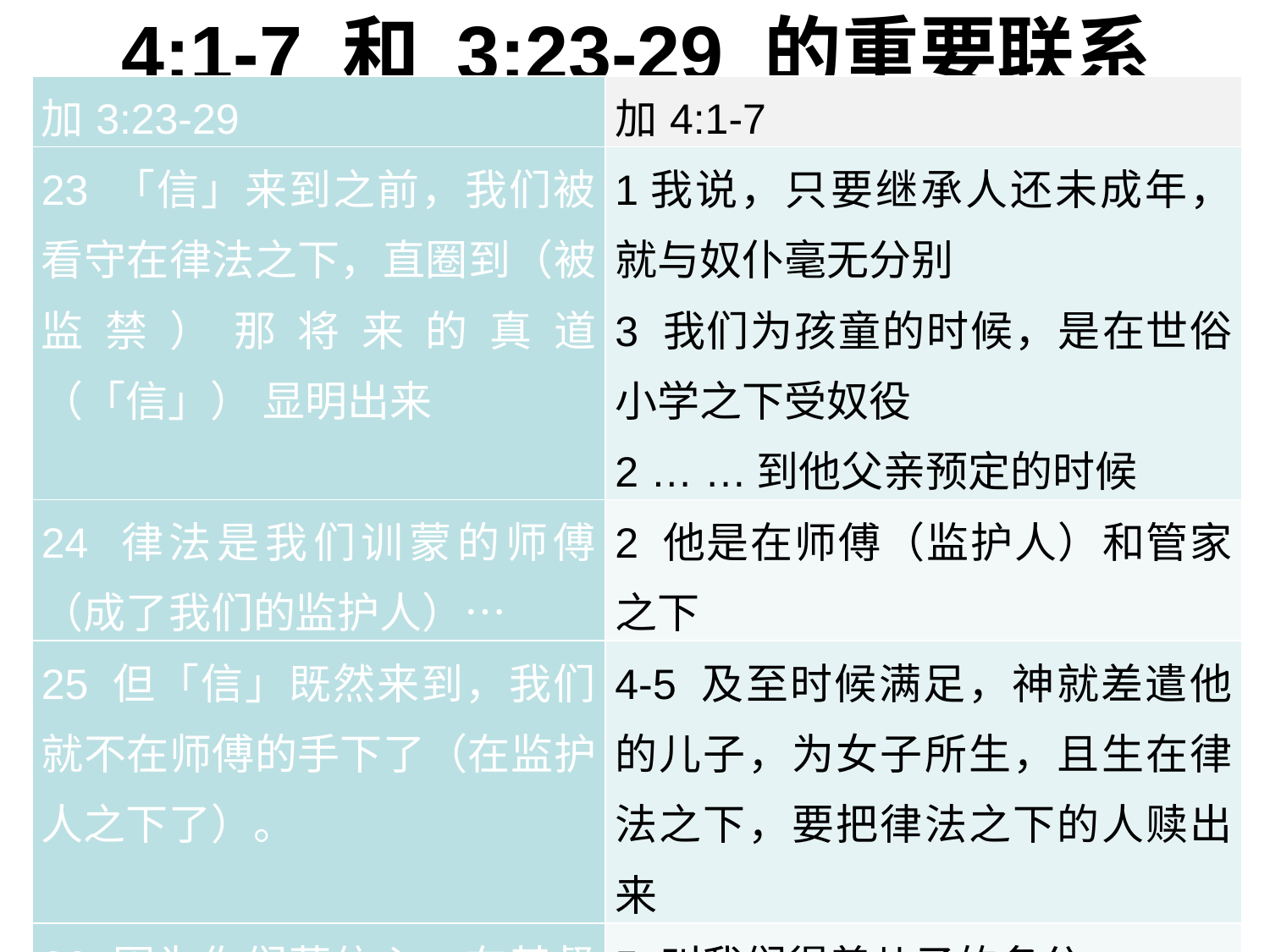

# 4:1-7 和 3:23-29 的重要联系
| 加3:23-29 | 加4:1-7 |
| --- | --- |
| 23 「信」来到之前，我们被看守在律法之下，直圈到（被监禁）那将来的真道（「信」） 显明出来 | 1我说，只要继承人还未成年，就与奴仆毫无分别 3 我们为孩童的时候，是在世俗小学之下受奴役 2 … …到他父亲预定的时候 |
| 24 律法是我们训蒙的师傅（成了我们的监护人）… | 2 他是在师傅（监护人）和管家之下 |
| 25 但「信」既然来到，我们就不在师傅的手下了（在监护人之下了）。 | 4-5 及至时候满足，神就差遣他的儿子，为女子所生，且生在律法之下，要把律法之下的人赎出来 |
| 26 因为你们藉信心，在基督耶稣里全都成为神的儿女 | 5 叫我们得着儿子的名分 7 你不再是奴仆，而是儿子 |
| 29 你们就是亚伯拉罕的后裔，是照着应许的继承人 | 7 就靠着神也成为继承人 |